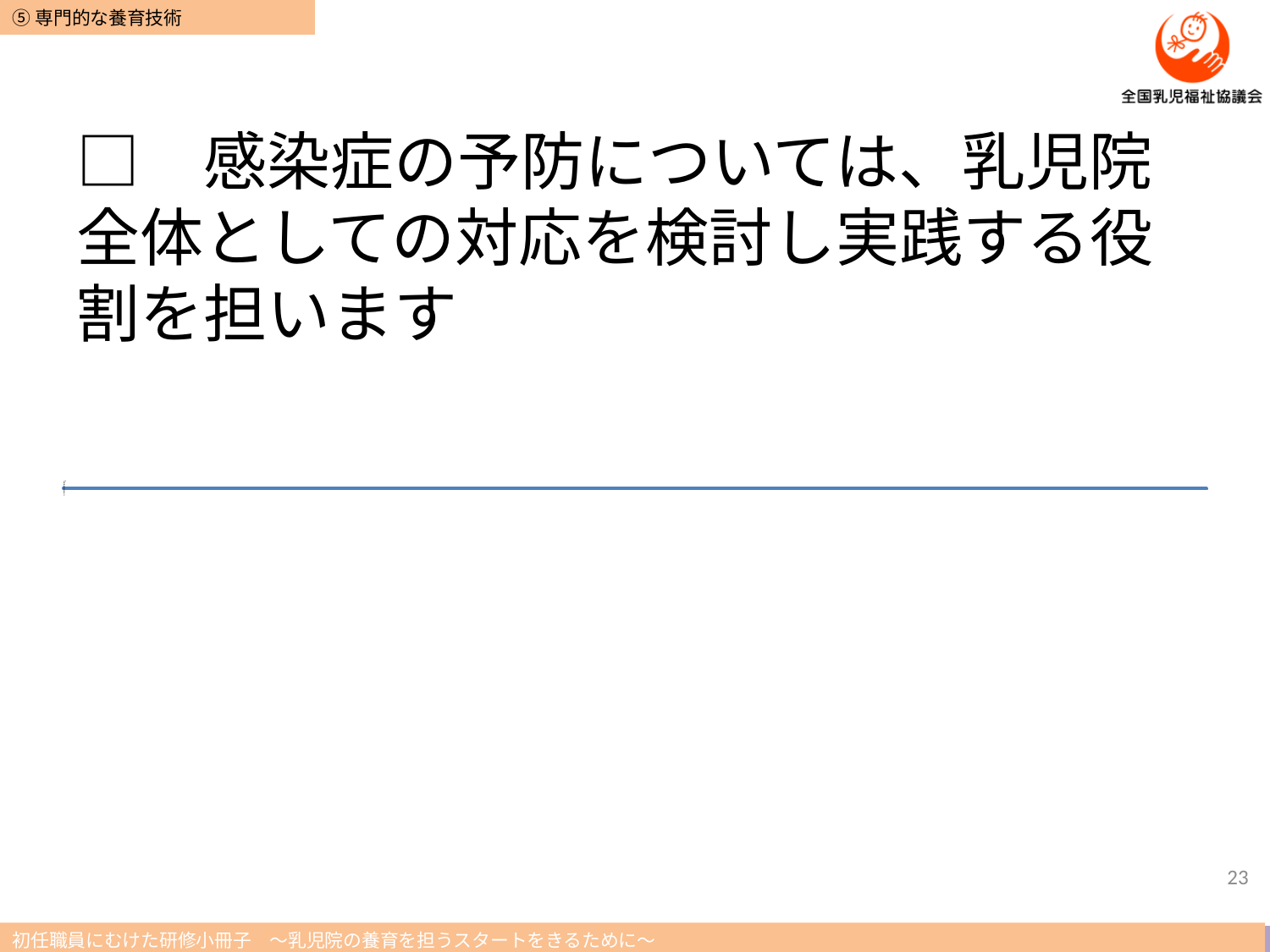

# □	感染症の予防については、乳児院全体としての対応を検討し実践する役割を担います
感染後；患児の隔離、汚染源の排除、消毒等を徹底
23